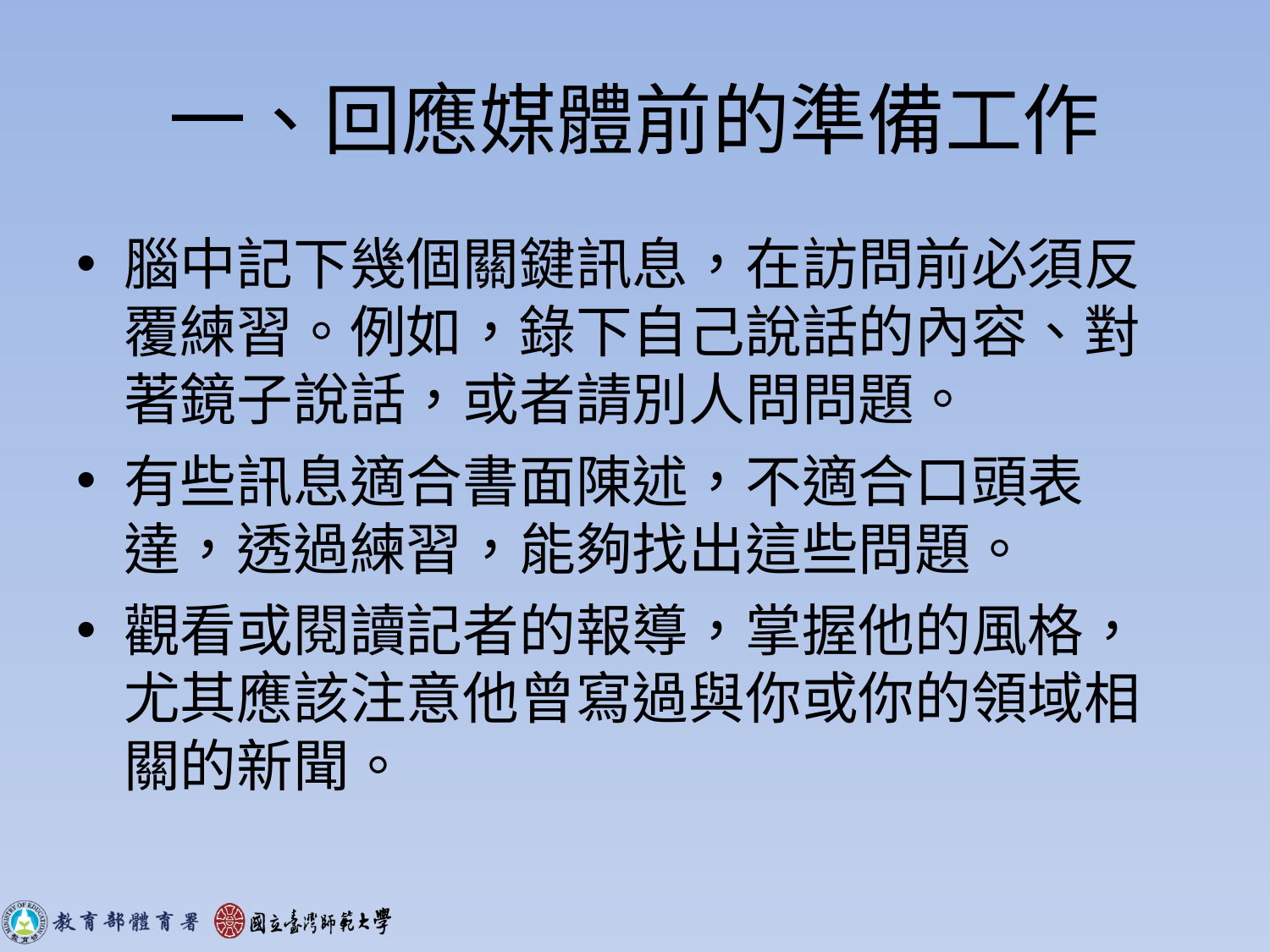

# 一、回應媒體前的準備工作
腦中記下幾個關鍵訊息，在訪問前必須反覆練習。例如，錄下自己說話的內容、對著鏡子說話，或者請別人問問題。
有些訊息適合書面陳述，不適合口頭表達，透過練習，能夠找出這些問題。
觀看或閱讀記者的報導，掌握他的風格，尤其應該注意他曾寫過與你或你的領域相關的新聞。